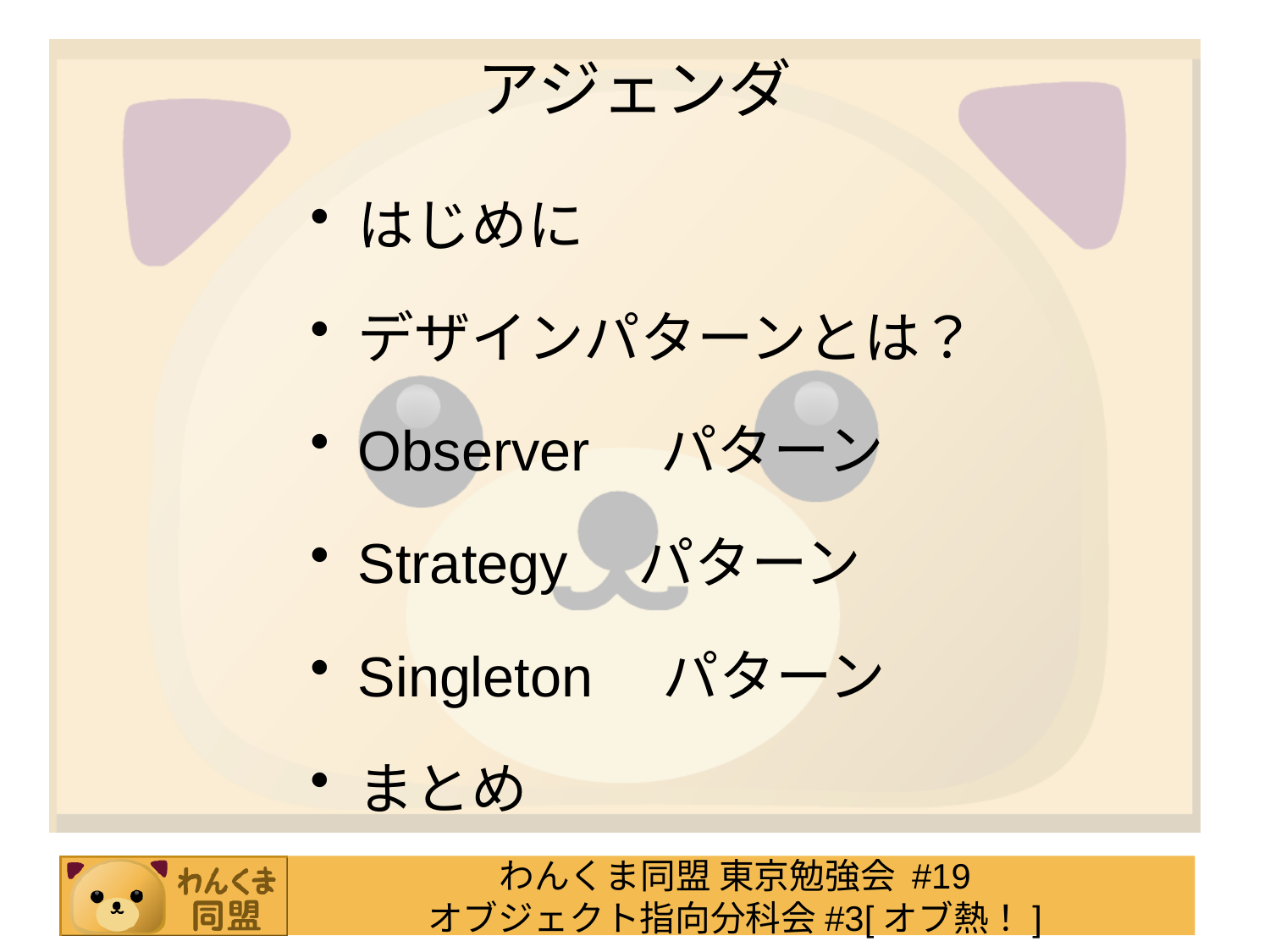

# アジェンダ
はじめに
デザインパターンとは？
Observer　パターン
Strategy　パターン
Singleton　パターン
まとめ